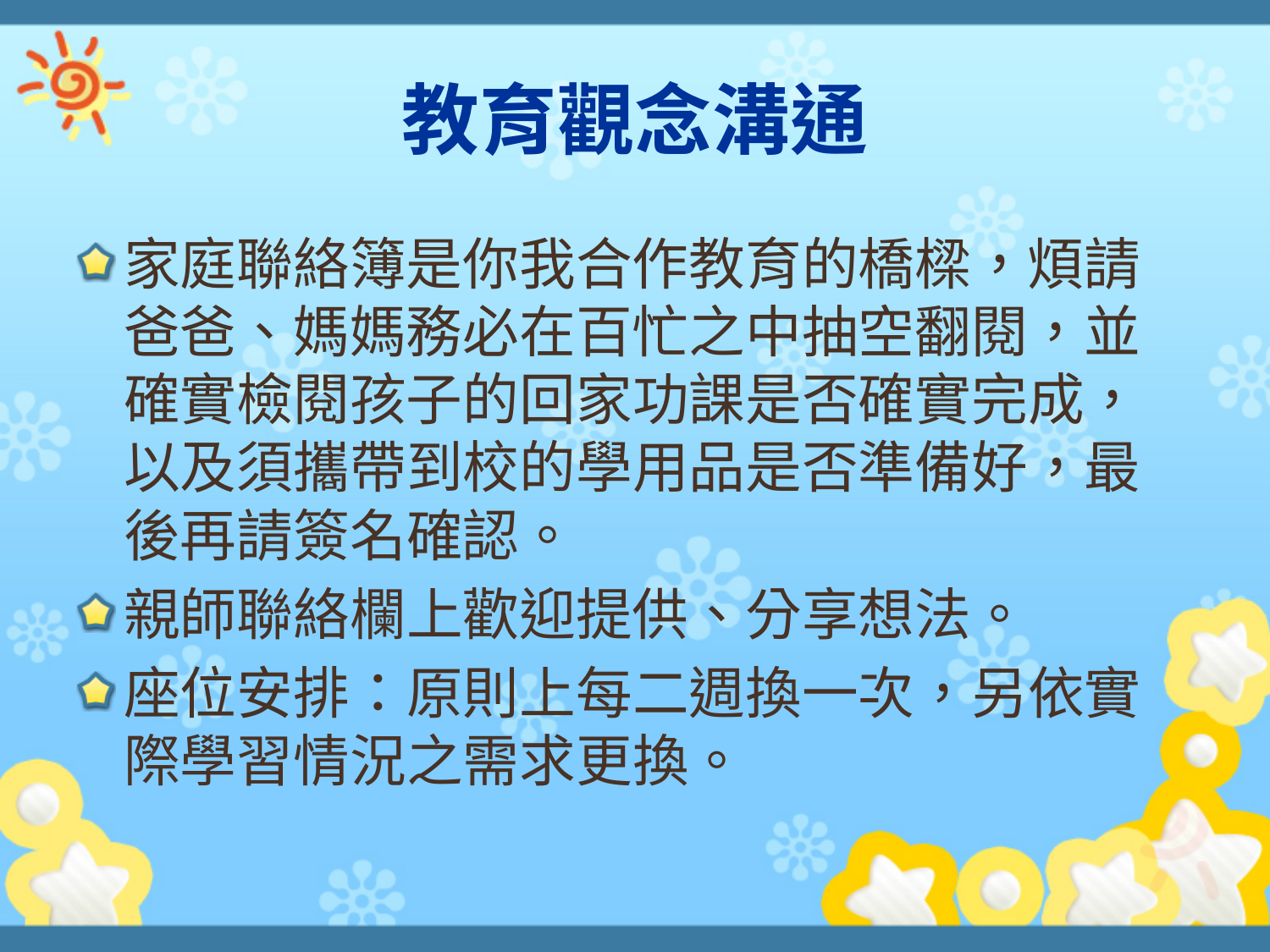

# 教育觀念溝通
家庭聯絡簿是你我合作教育的橋樑，煩請爸爸、媽媽務必在百忙之中抽空翻閱，並確實檢閱孩子的回家功課是否確實完成，以及須攜帶到校的學用品是否準備好，最後再請簽名確認。
親師聯絡欄上歡迎提供、分享想法。
座位安排：原則上每二週換一次，另依實際學習情況之需求更換。